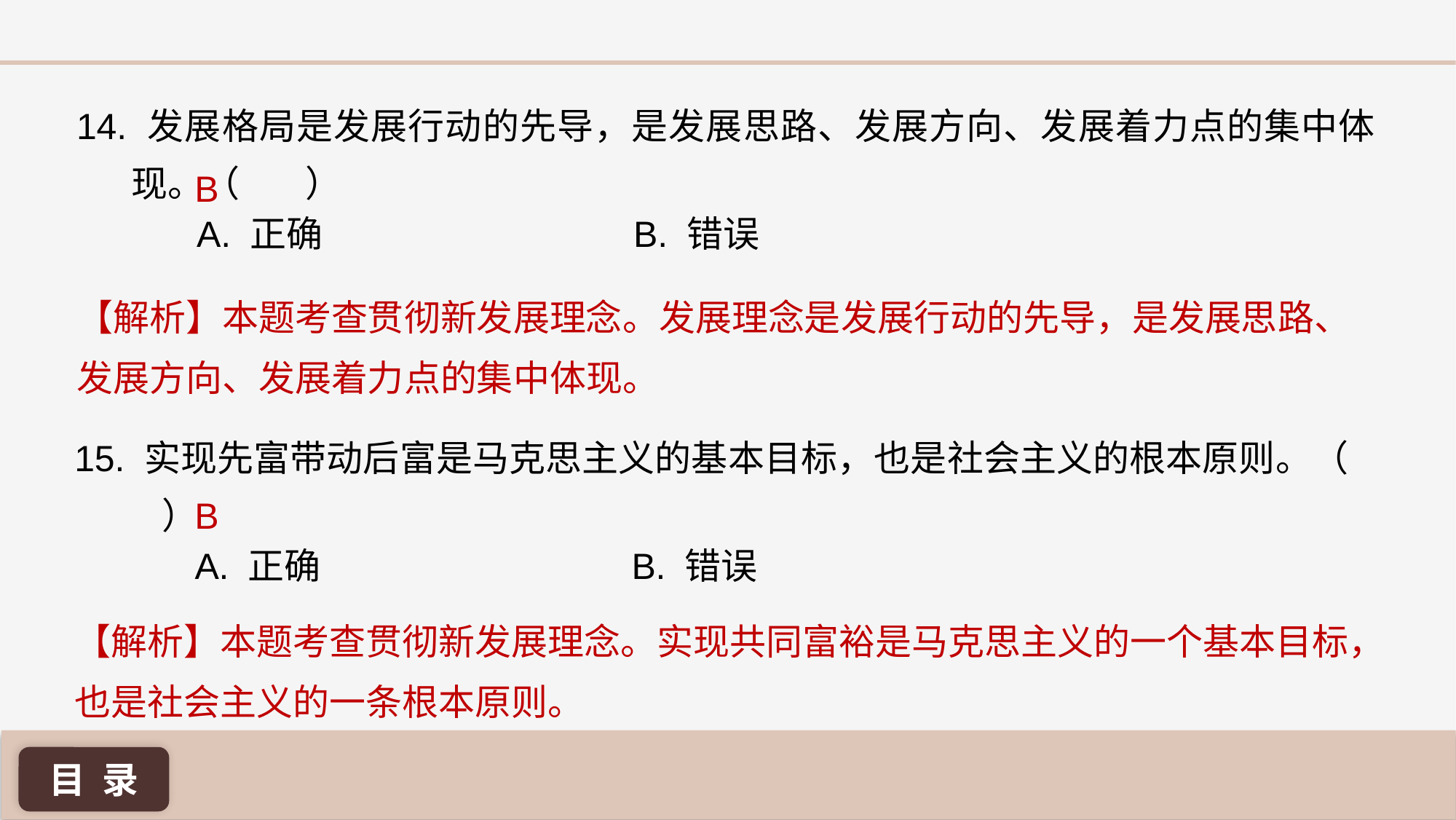

14. 发展格局是发展行动的先导，是发展思路、发展方向、发展着力点的集中体现。（        ）
B
A. 正确 			B. 错误
【解析】本题考查贯彻新发展理念。发展理念是发展行动的先导，是发展思路、发展方向、发展着力点的集中体现。
15. 实现先富带动后富是马克思主义的基本目标，也是社会主义的根本原则。（        ）
B
A. 正确 			B. 错误
【解析】本题考查贯彻新发展理念。实现共同富裕是马克思主义的一个基本目标，也是社会主义的一条根本原则。